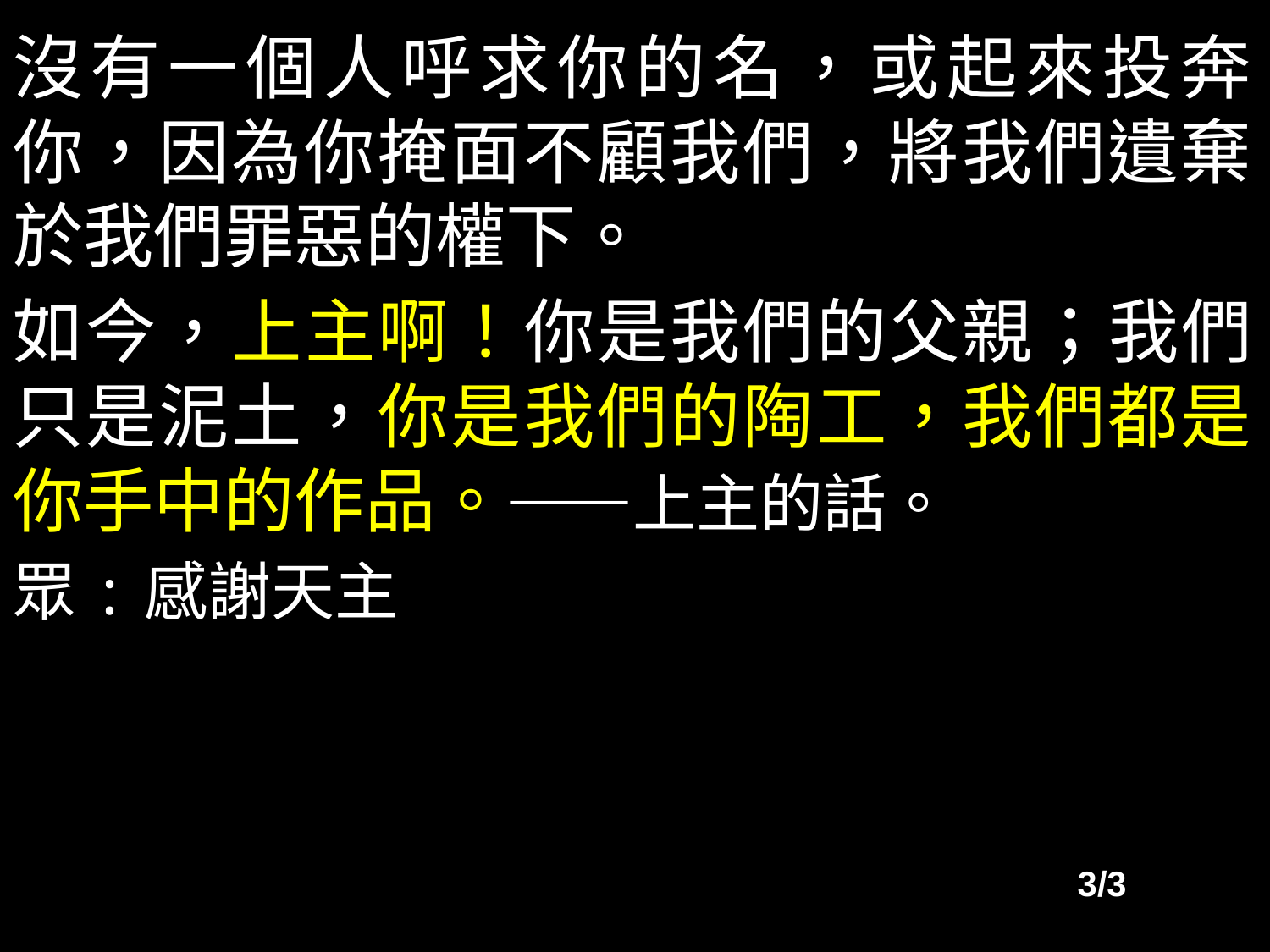

沒有一個人呼求你的名，或起來投奔你，因為你掩面不顧我們，將我們遺棄於我們罪惡的權下。
如今，上主啊！你是我們的父親；我們只是泥土，你是我們的陶工，我們都是你手中的作品。——上主的話。
眾:感謝天主

3/3